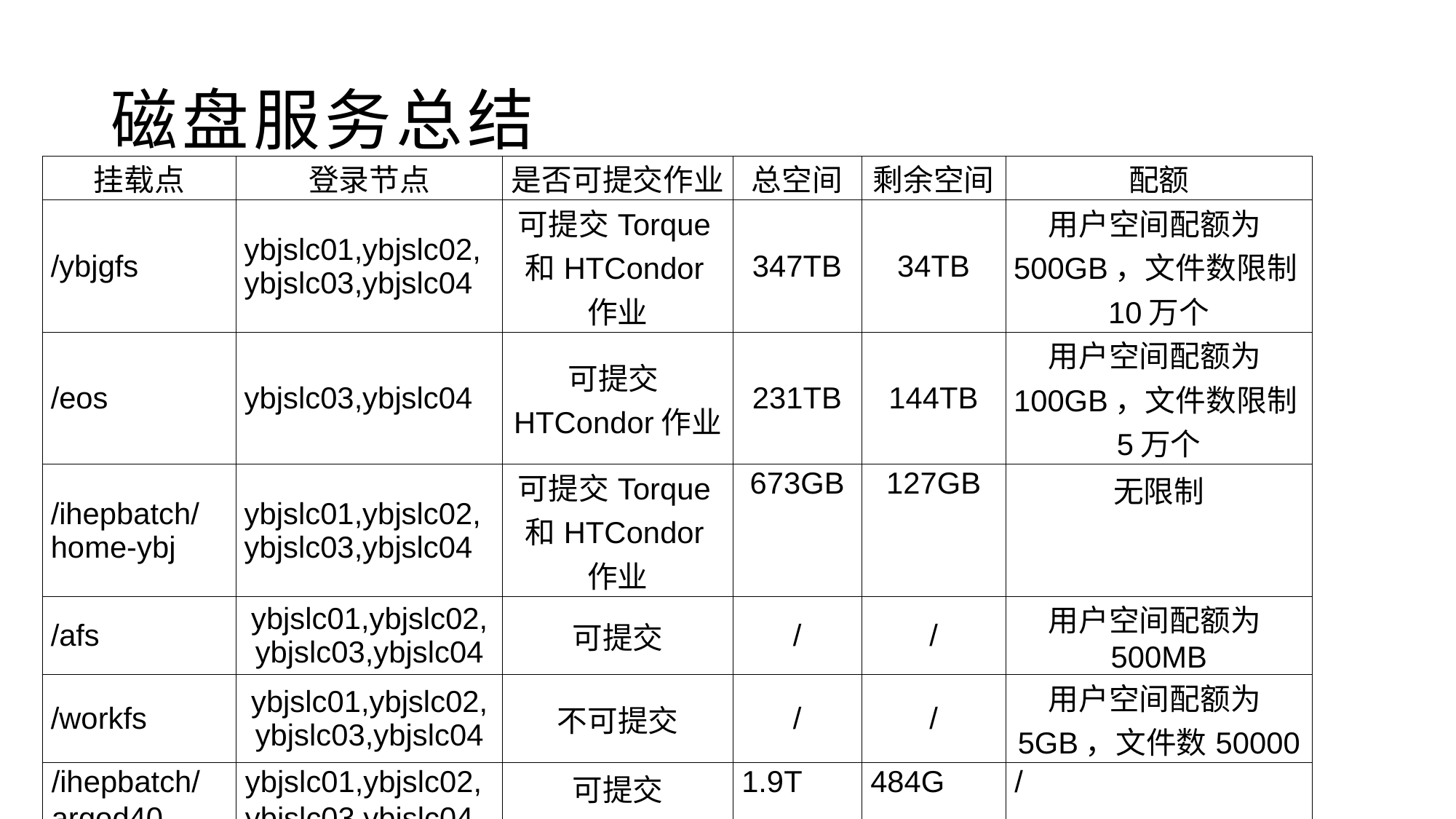

# 磁盘服务总结
| 挂载点 | 登录节点 | 是否可提交作业 | 总空间 | 剩余空间 | 配额 |
| --- | --- | --- | --- | --- | --- |
| /ybjgfs | ybjslc01,ybjslc02,ybjslc03,ybjslc04 | 可提交Torque和HTCondor作业 | 347TB | 34TB | 用户空间配额为500GB，文件数限制10万个 |
| /eos | ybjslc03,ybjslc04 | 可提交HTCondor作业 | 231TB | 144TB | 用户空间配额为100GB，文件数限制5万个 |
| /ihepbatch/home-ybj | ybjslc01,ybjslc02,ybjslc03,ybjslc04 | 可提交Torque和HTCondor作业 | 673GB | 127GB | 无限制 |
| /afs | ybjslc01,ybjslc02,ybjslc03,ybjslc04 | 可提交 | / | / | 用户空间配额为500MB |
| /workfs | ybjslc01,ybjslc02,ybjslc03,ybjslc04 | 不可提交 | / | / | 用户空间配额为5GB，文件数50000 |
| /ihepbatch/argod40 | ybjslc01,ybjslc02,ybjslc03,ybjslc04 | 可提交 | 1.9T | 484G | / |